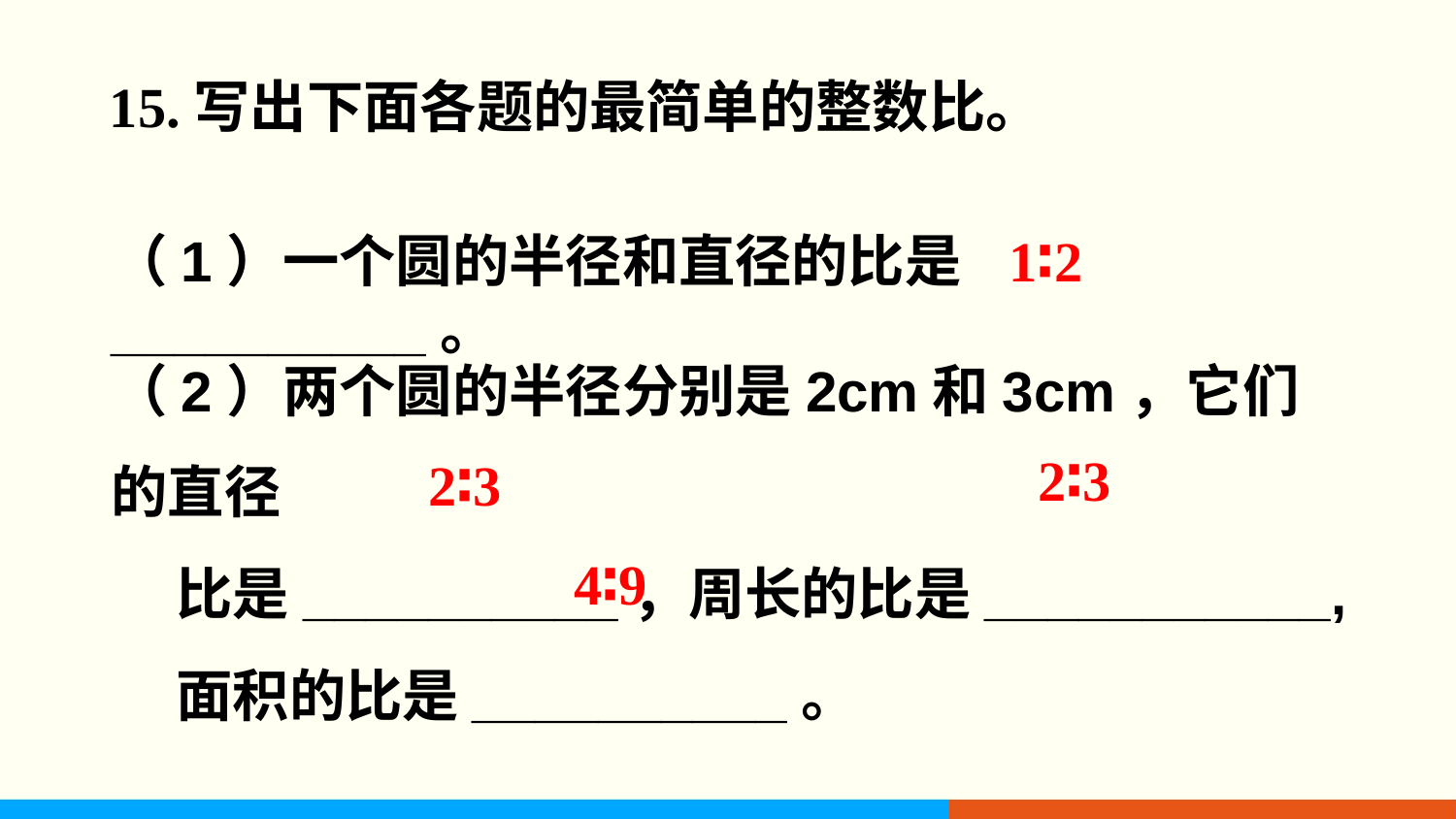

15.写出下面各题的最简单的整数比。
（1）一个圆的半径和直径的比是__________。
1∶2
（2）两个圆的半径分别是2cm和3cm，它们的直径
    比是__________，周长的比是___________,
    面积的比是__________。
2∶3
2∶3
4∶9